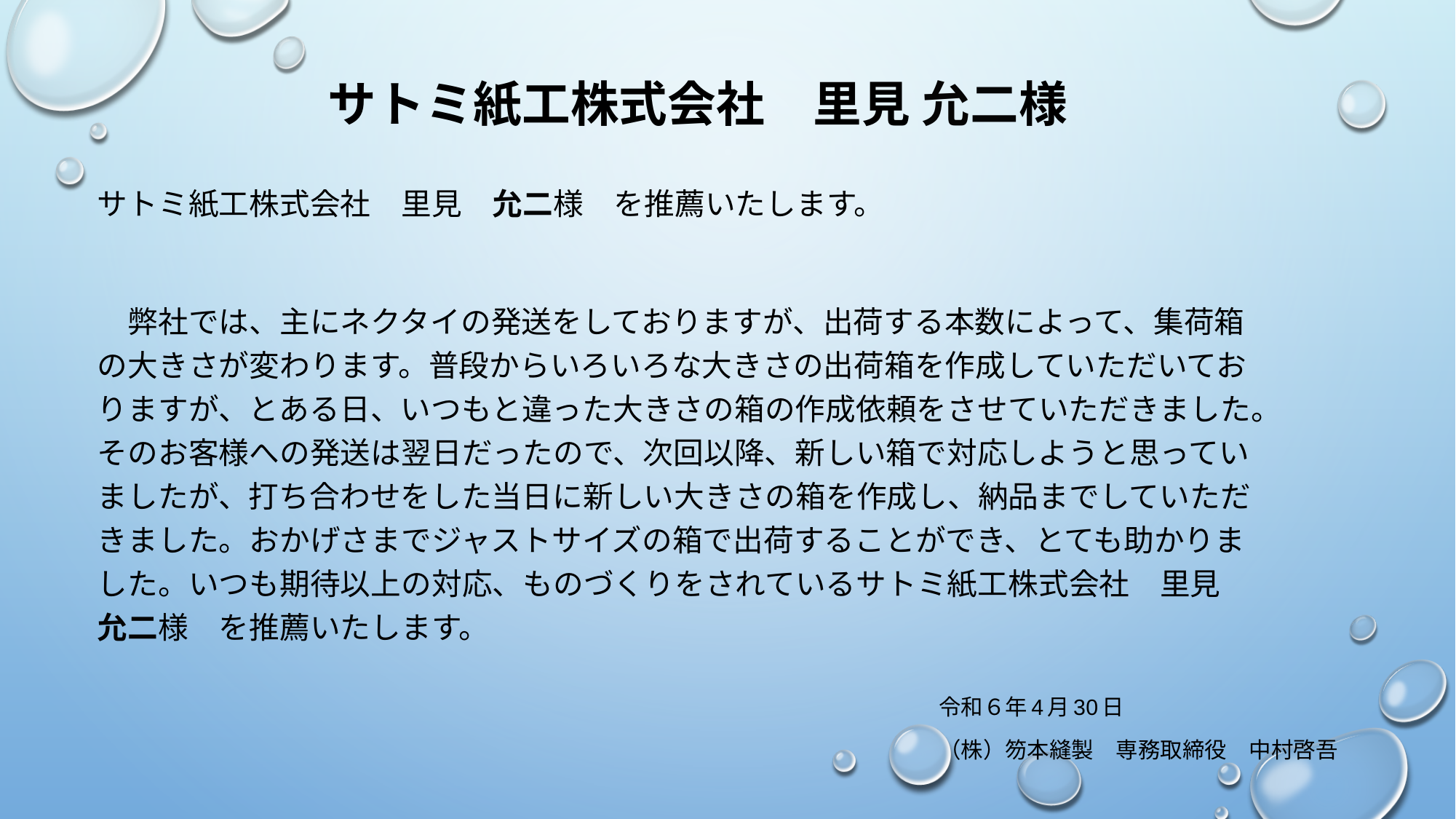

サトミ紙工株式会社　里見 允二様
サトミ紙工株式会社　里見　允二様　を推薦いたします。

　弊社では、主にネクタイの発送をしておりますが、出荷する本数によって、集荷箱の大きさが変わります。普段からいろいろな大きさの出荷箱を作成していただいておりますが、とある日、いつもと違った大きさの箱の作成依頼をさせていただきました。そのお客様への発送は翌日だったので、次回以降、新しい箱で対応しようと思っていましたが、打ち合わせをした当日に新しい大きさの箱を作成し、納品までしていただきました。おかげさまでジャストサイズの箱で出荷することができ、とても助かりました。いつも期待以上の対応、ものづくりをされているサトミ紙工株式会社　里見　允二様　を推薦いたします。

令和６年4月30日
（株）笏本縫製　専務取締役　中村啓吾